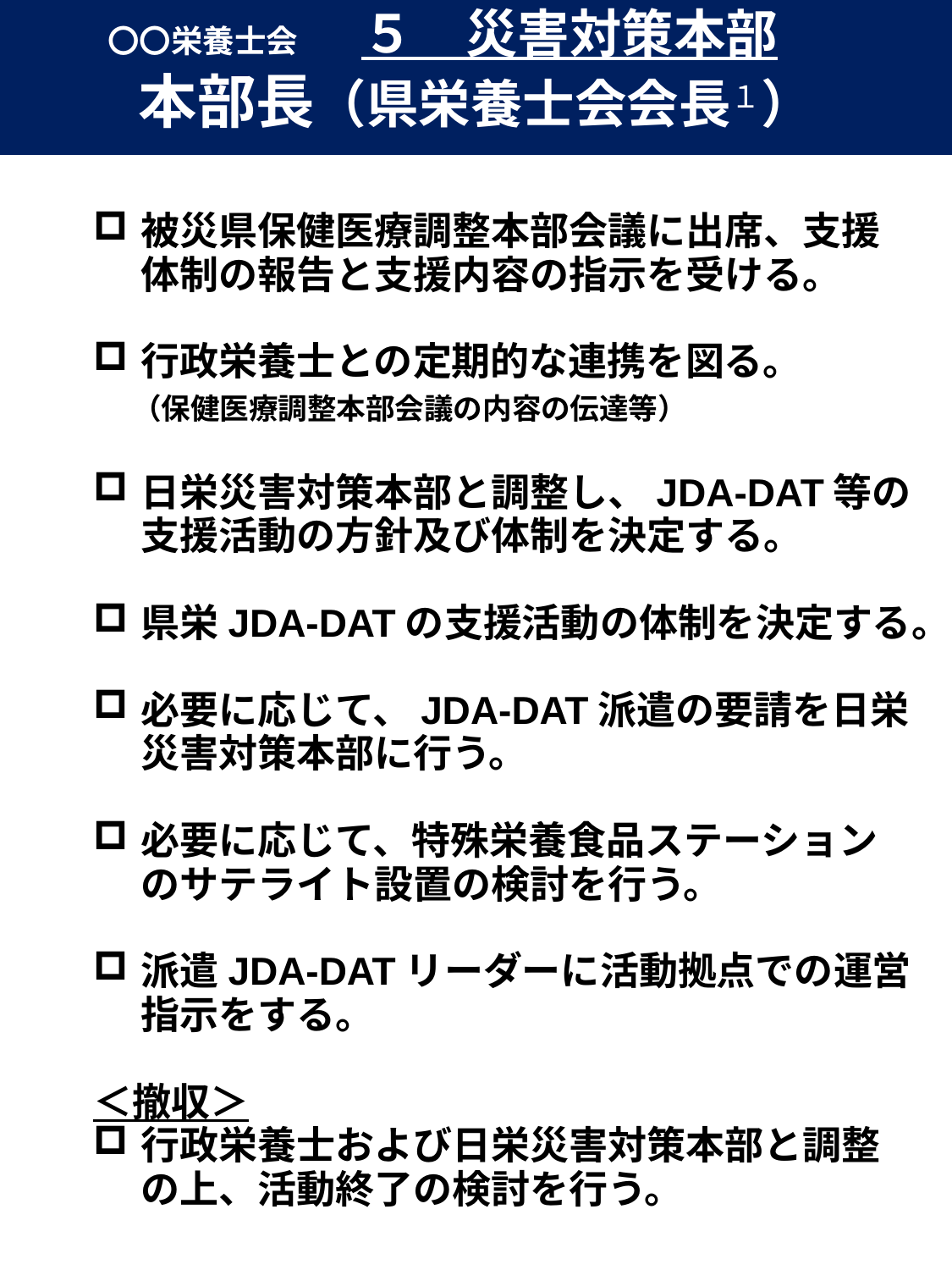

〇〇栄養士会　　５　災害対策本部
本部長（県栄養士会会長１）
被災県保健医療調整本部会議に出席、支援体制の報告と支援内容の指示を受ける。

行政栄養士との定期的な連携を図る。
　（保健医療調整本部会議の内容の伝達等）

日栄災害対策本部と調整し、JDA-DAT等の支援活動の方針及び体制を決定する。

県栄JDA-DATの支援活動の体制を決定する。

必要に応じて、JDA-DAT派遣の要請を日栄災害対策本部に行う。

必要に応じて、特殊栄養食品ステーションのサテライト設置の検討を行う。

派遣JDA-DATリーダーに活動拠点での運営指示をする。

＜撤収＞
行政栄養士および日栄災害対策本部と調整の上、活動終了の検討を行う。